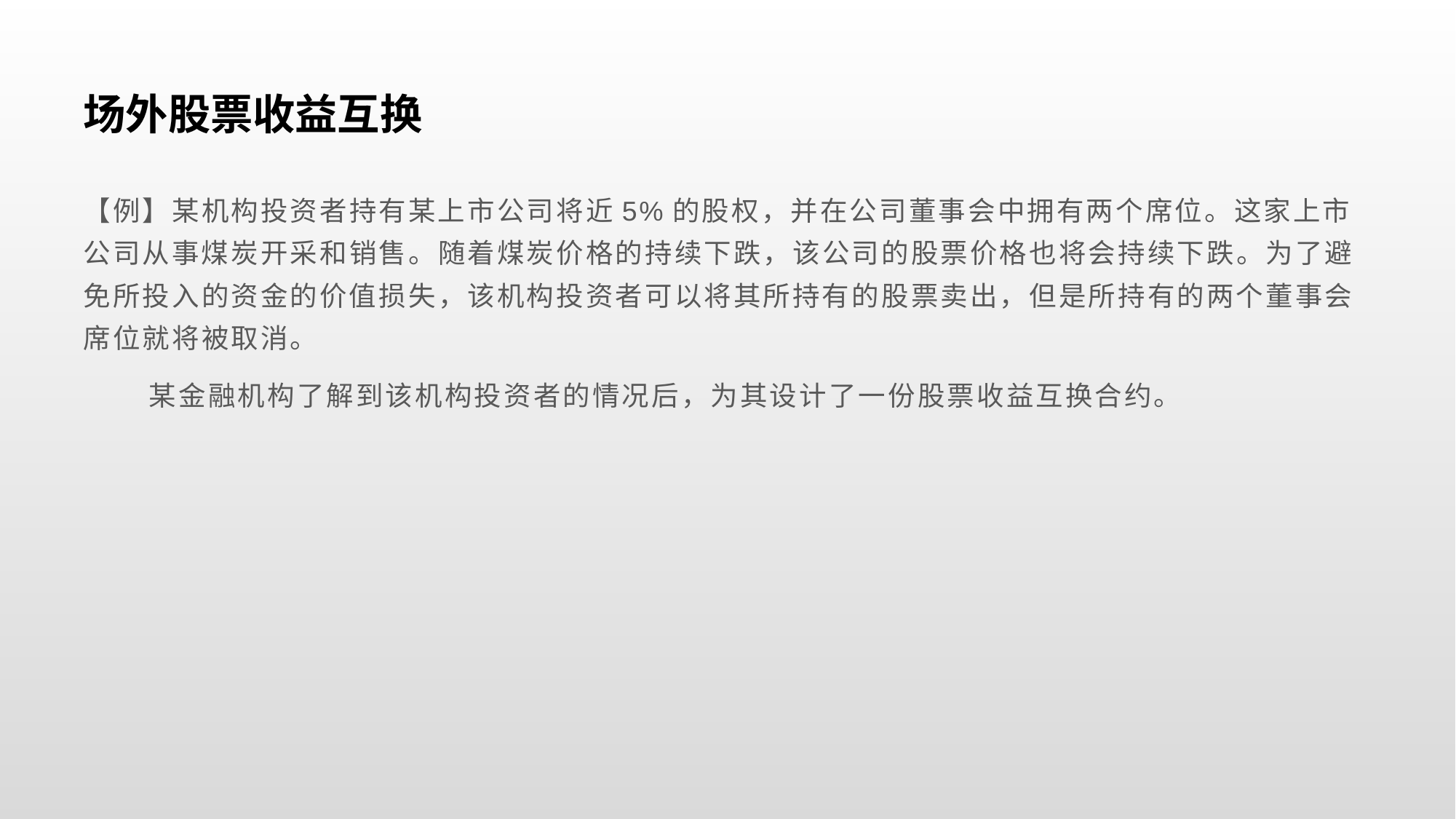

# 场外股票收益互换
【例】某机构投资者持有某上市公司将近5%的股权，并在公司董事会中拥有两个席位。这家上市公司从事煤炭开采和销售。随着煤炭价格的持续下跌，该公司的股票价格也将会持续下跌。为了避免所投入的资金的价值损失，该机构投资者可以将其所持有的股票卖出，但是所持有的两个董事会席位就将被取消。
       某金融机构了解到该机构投资者的情况后，为其设计了一份股票收益互换合约。